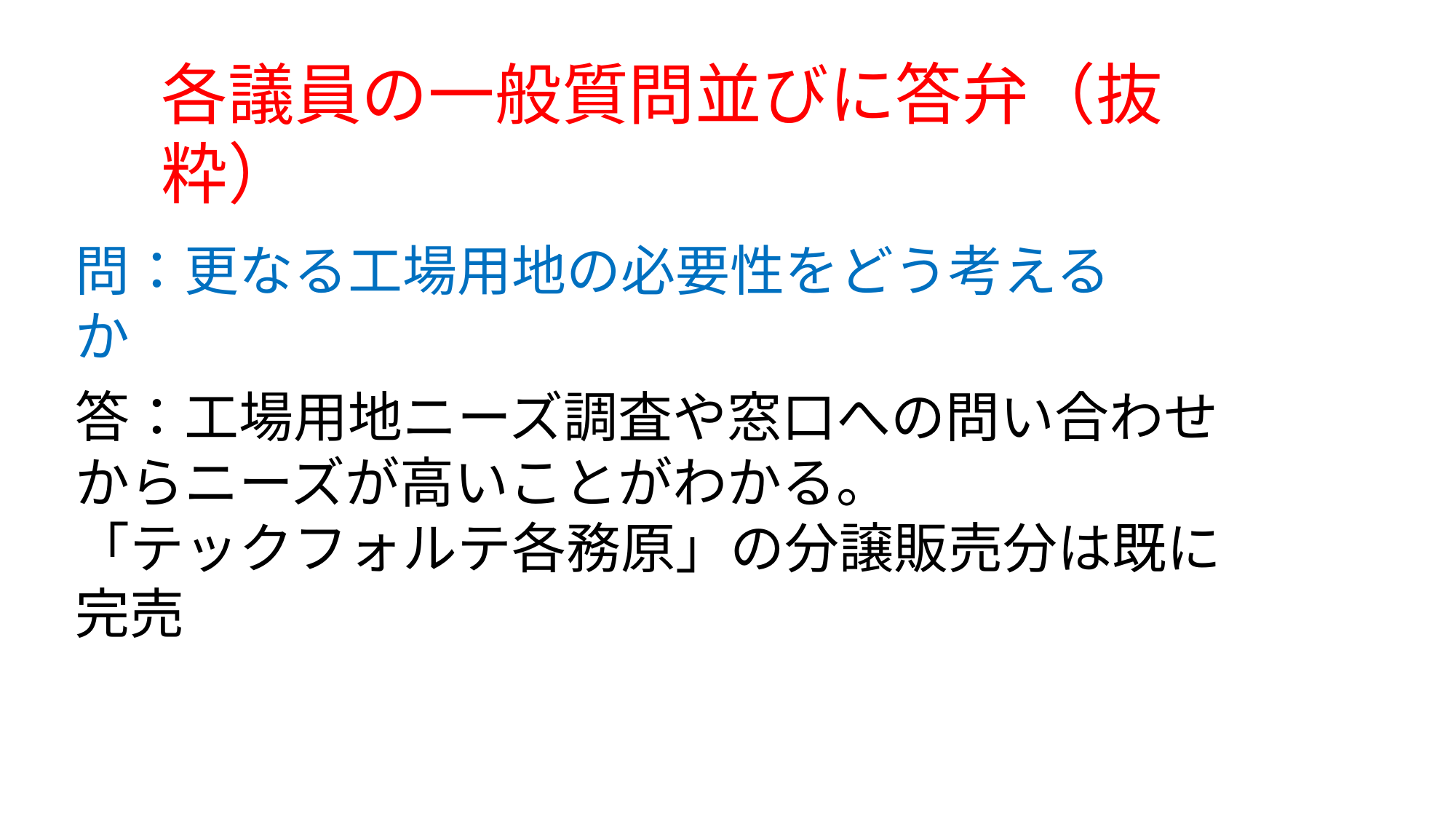

各議員の一般質問並びに答弁（抜粋）
問：更なる工場用地の必要性をどう考えるか
答：工場用地ニーズ調査や窓口への問い合わせからニーズが高いことがわかる。
「テックフォルテ各務原」の分譲販売分は既に完売